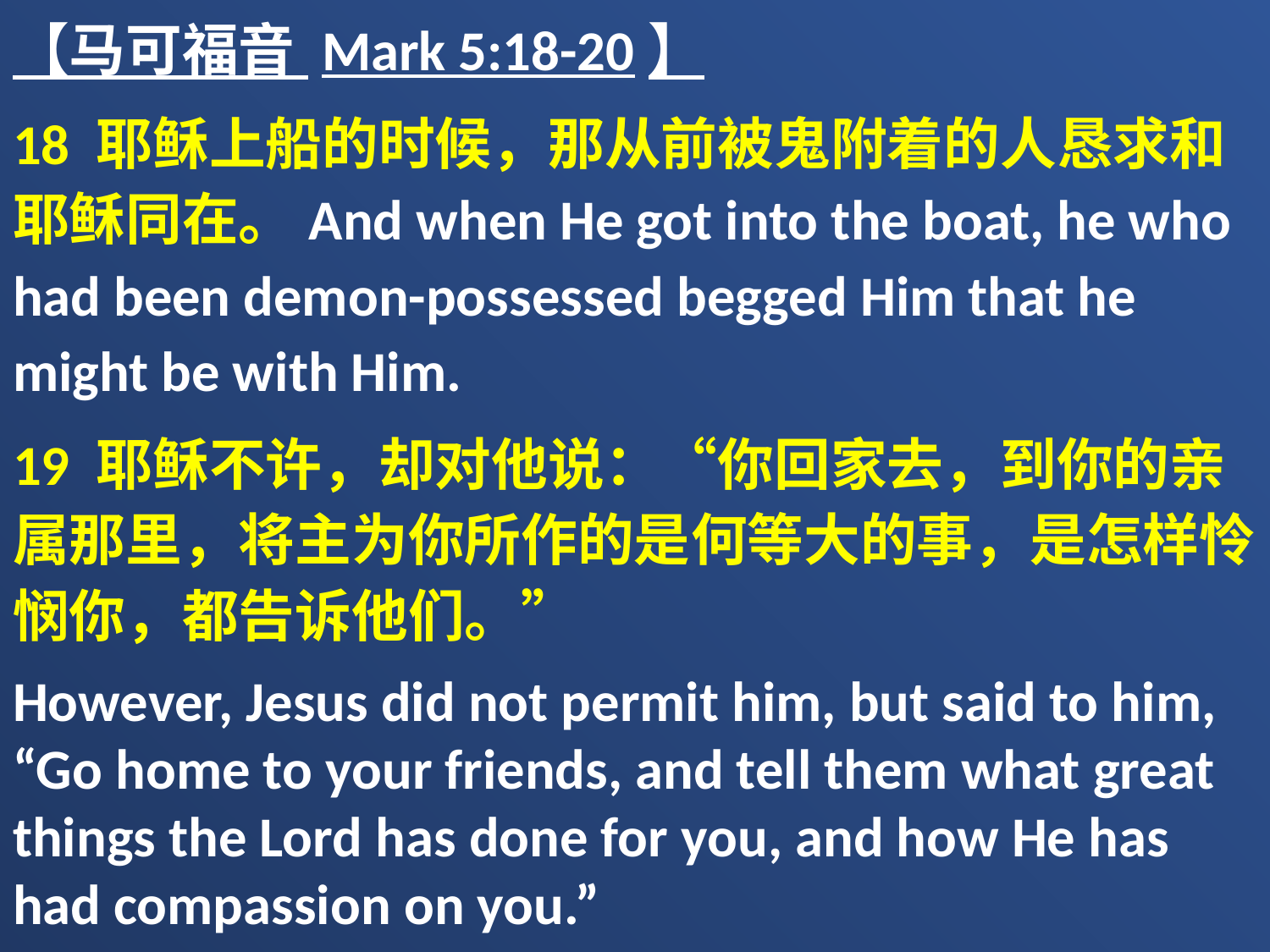

【马可福音 Mark 5:18-20】
18 耶稣上船的时候，那从前被鬼附着的人恳求和耶稣同在。And when He got into the boat, he who had been demon-possessed begged Him that he might be with Him.
19 耶稣不许，却对他说：“你回家去，到你的亲属那里，将主为你所作的是何等大的事，是怎样怜悯你，都告诉他们。”
However, Jesus did not permit him, but said to him, “Go home to your friends, and tell them what great things the Lord has done for you, and how He has had compassion on you.”